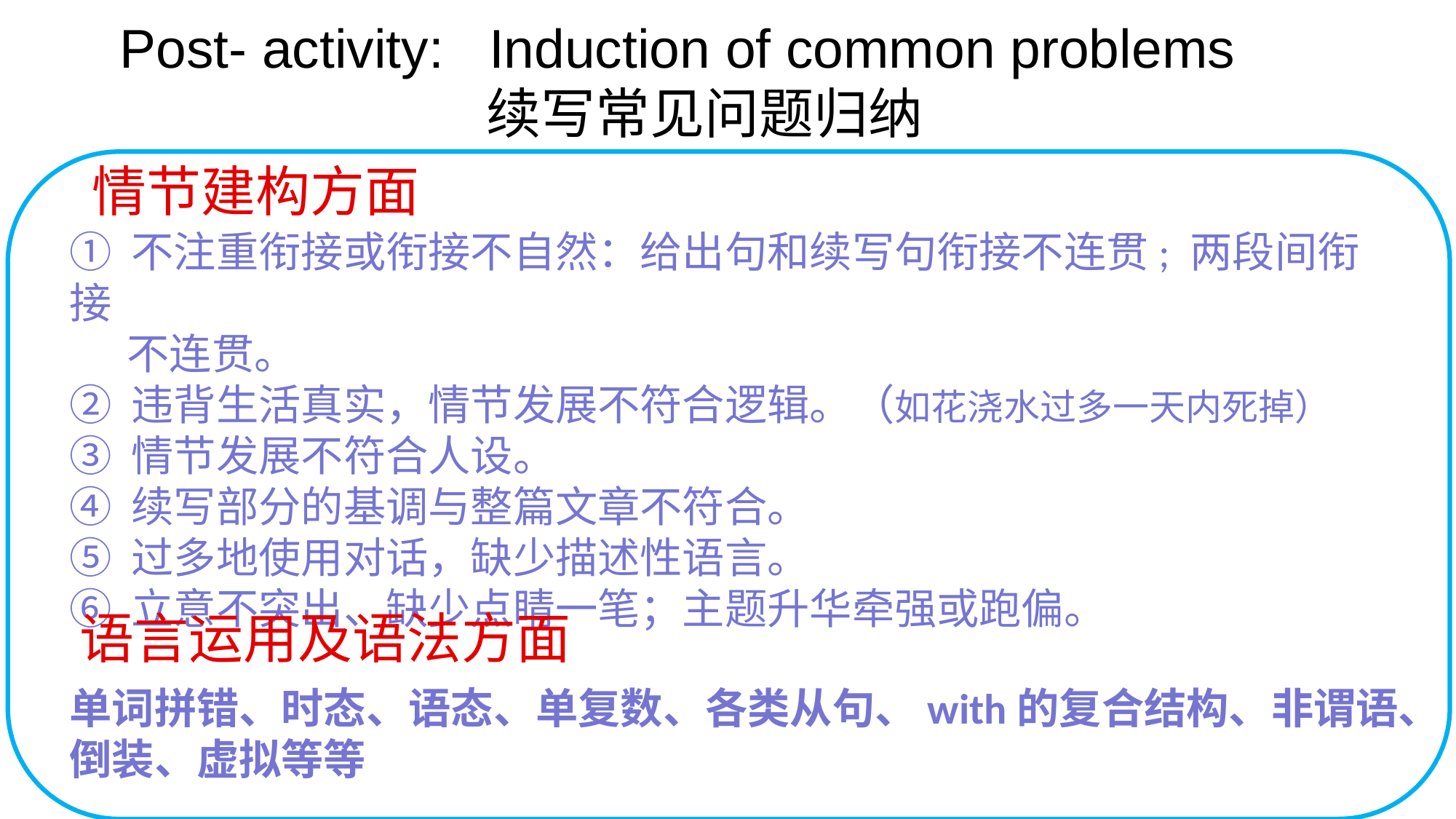

Post- activity:   Induction of common problems       续写常见问题归纳
 情节建构方面

① 不注重衔接或衔接不自然：给出句和续写句衔接不连贯; 两段间衔接
     不连贯。
② 违背生活真实，情节发展不符合逻辑。（如花浇水过多一天内死掉）
③ 情节发展不符合人设。
④ 续写部分的基调与整篇文章不符合。
⑤ 过多地使用对话，缺少描述性语言。
⑥ 立意不突出、缺少点睛一笔；主题升华牵强或跑偏。
语言运用及语法方面
单词拼错、时态、语态、单复数、各类从句、with的复合结构、非谓语、倒装、虚拟等等